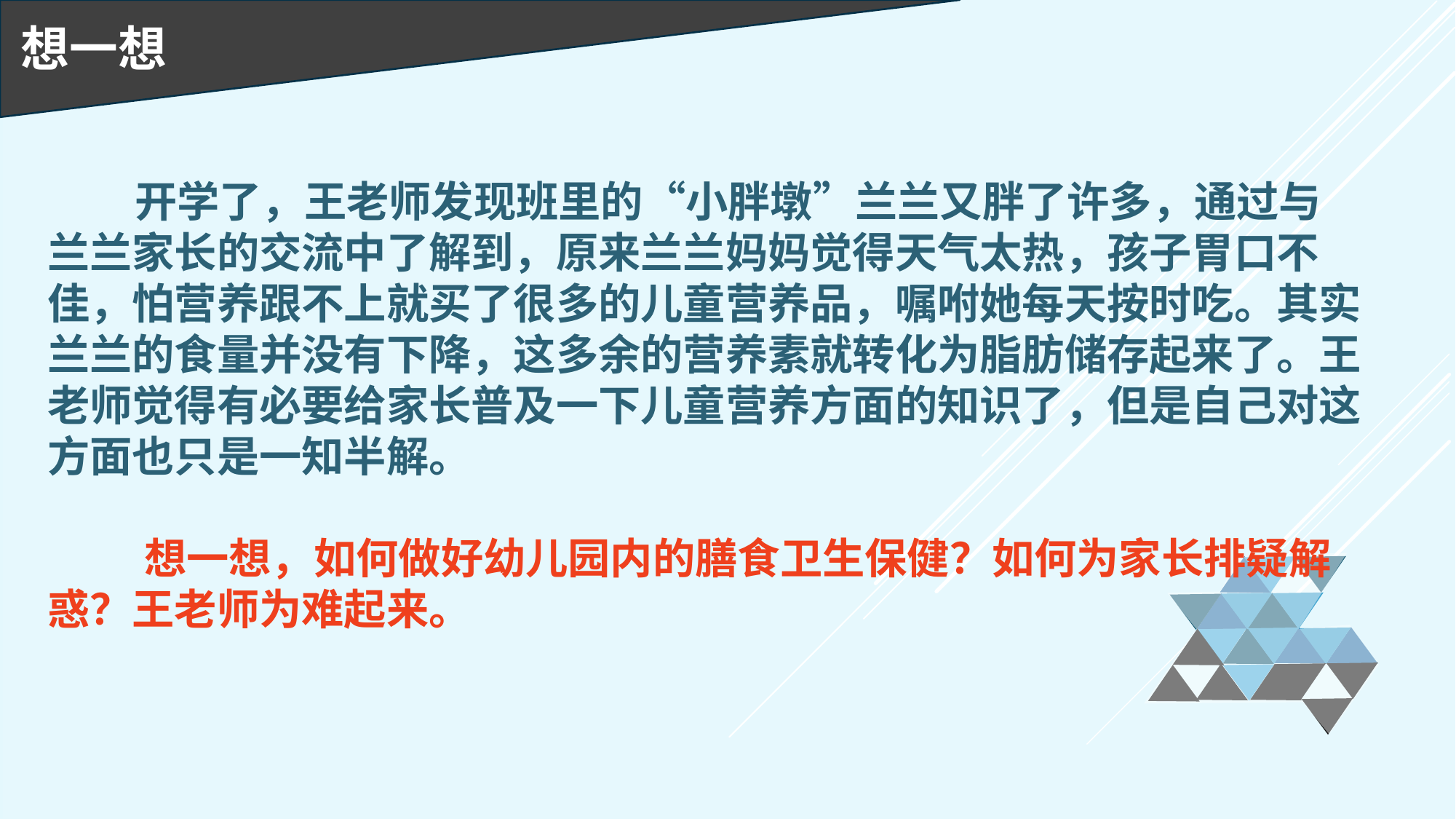

想一想

        开学了，王老师发现班里的“小胖墩”兰兰又胖了许多，通过与兰兰家长的交流中了解到，原来兰兰妈妈觉得天气太热，孩子胃口不佳，怕营养跟不上就买了很多的儿童营养品，嘱咐她每天按时吃。其实兰兰的食量并没有下降，这多余的营养素就转化为脂肪储存起来了。王老师觉得有必要给家长普及一下儿童营养方面的知识了，但是自己对这方面也只是一知半解。

         想一想，如何做好幼儿园内的膳食卫生保健？如何为家长排疑解惑？王老师为难起来。